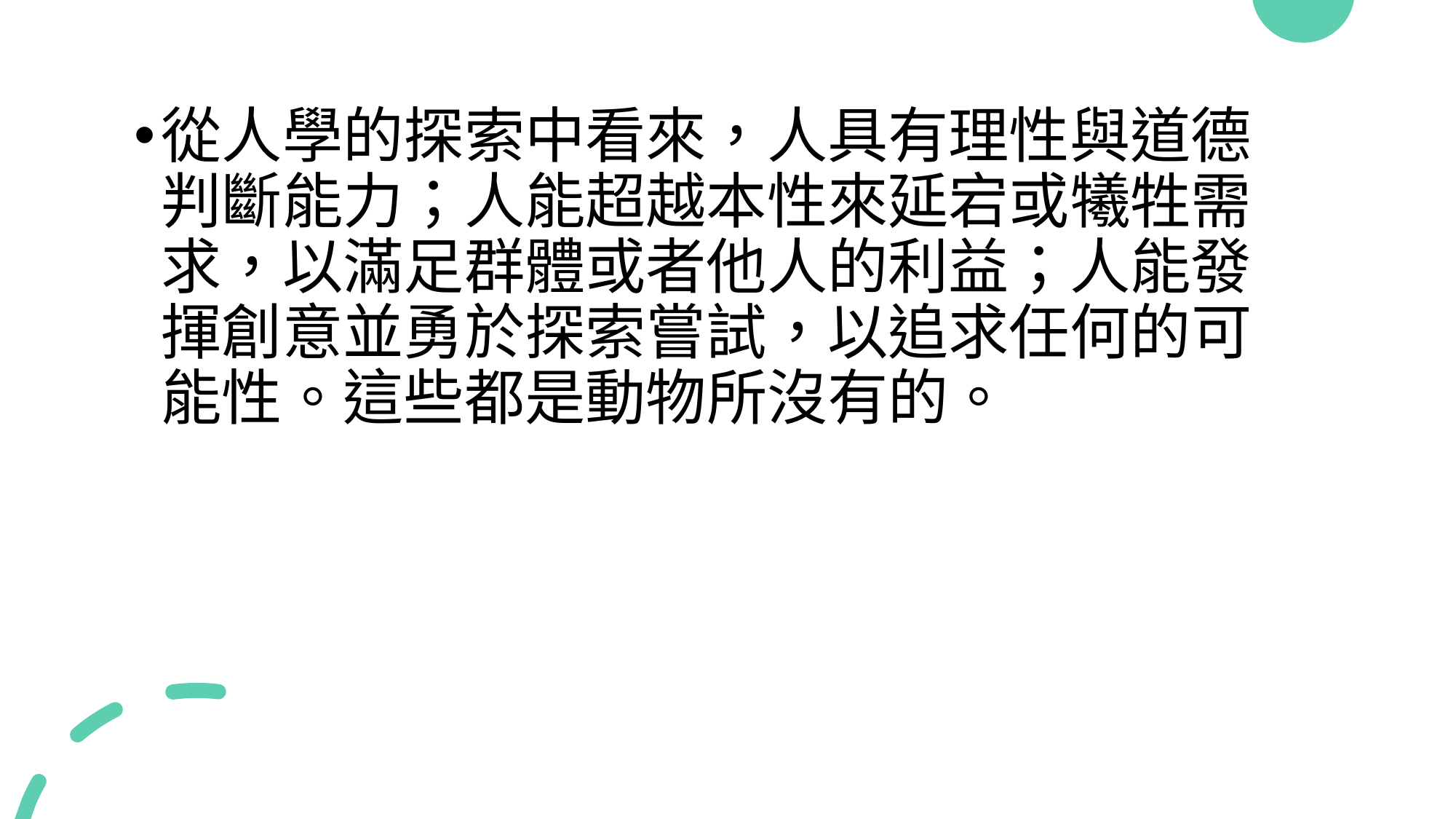

從人學的探索中看來，人具有理性與道德判斷能力；人能超越本性來延宕或犧牲需求，以滿足群體或者他人的利益；人能發揮創意並勇於探索嘗試，以追求任何的可能性。這些都是動物所沒有的。